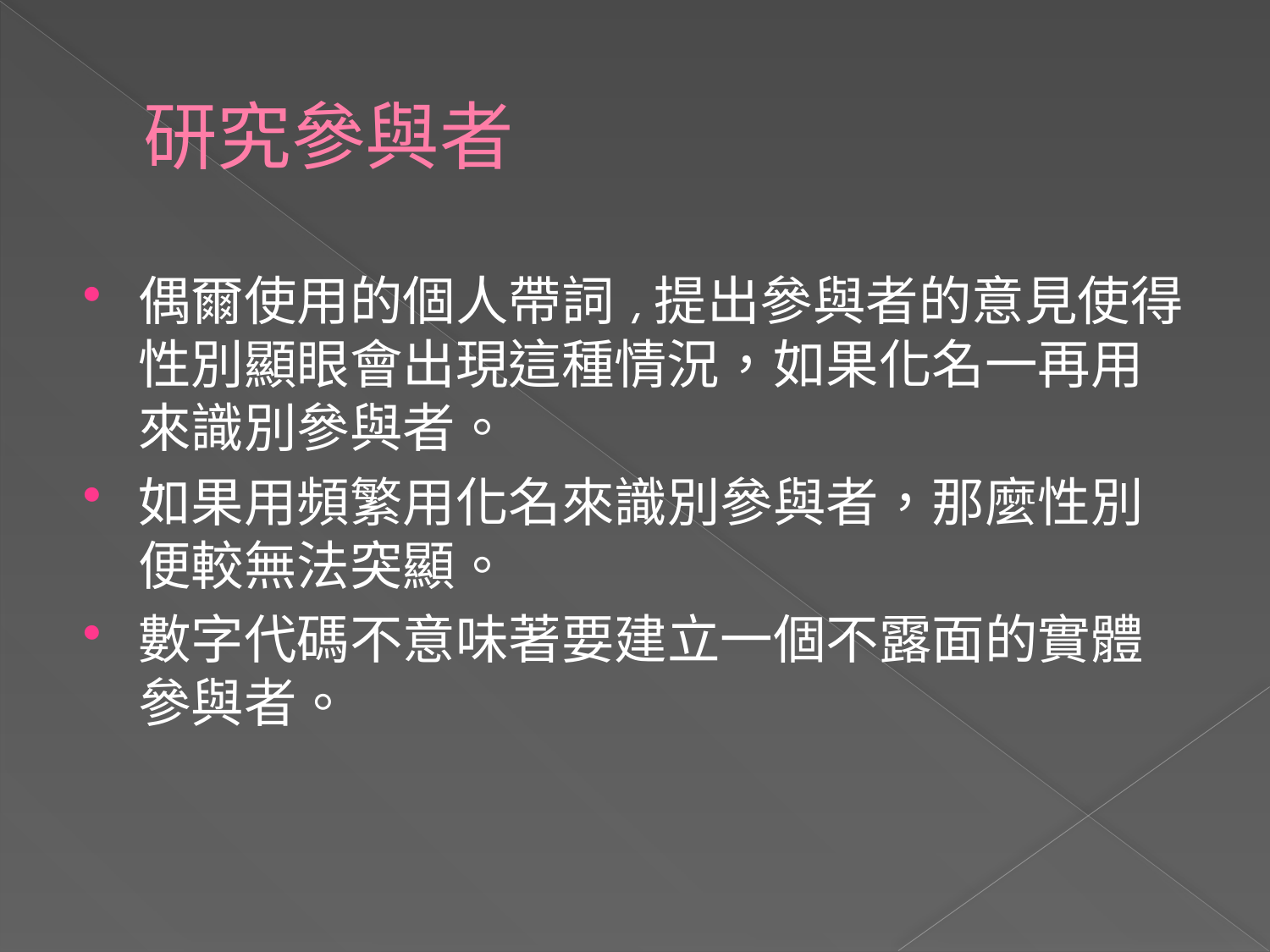

# 研究參與者
偶爾使用的個人帶詞,提出參與者的意見使得性別顯眼會出現這種情況，如果化名一再用來識別參與者。
如果用頻繁用化名來識別參與者，那麼性別便較無法突顯。
數字代碼不意味著要建立一個不露面的實體參與者。